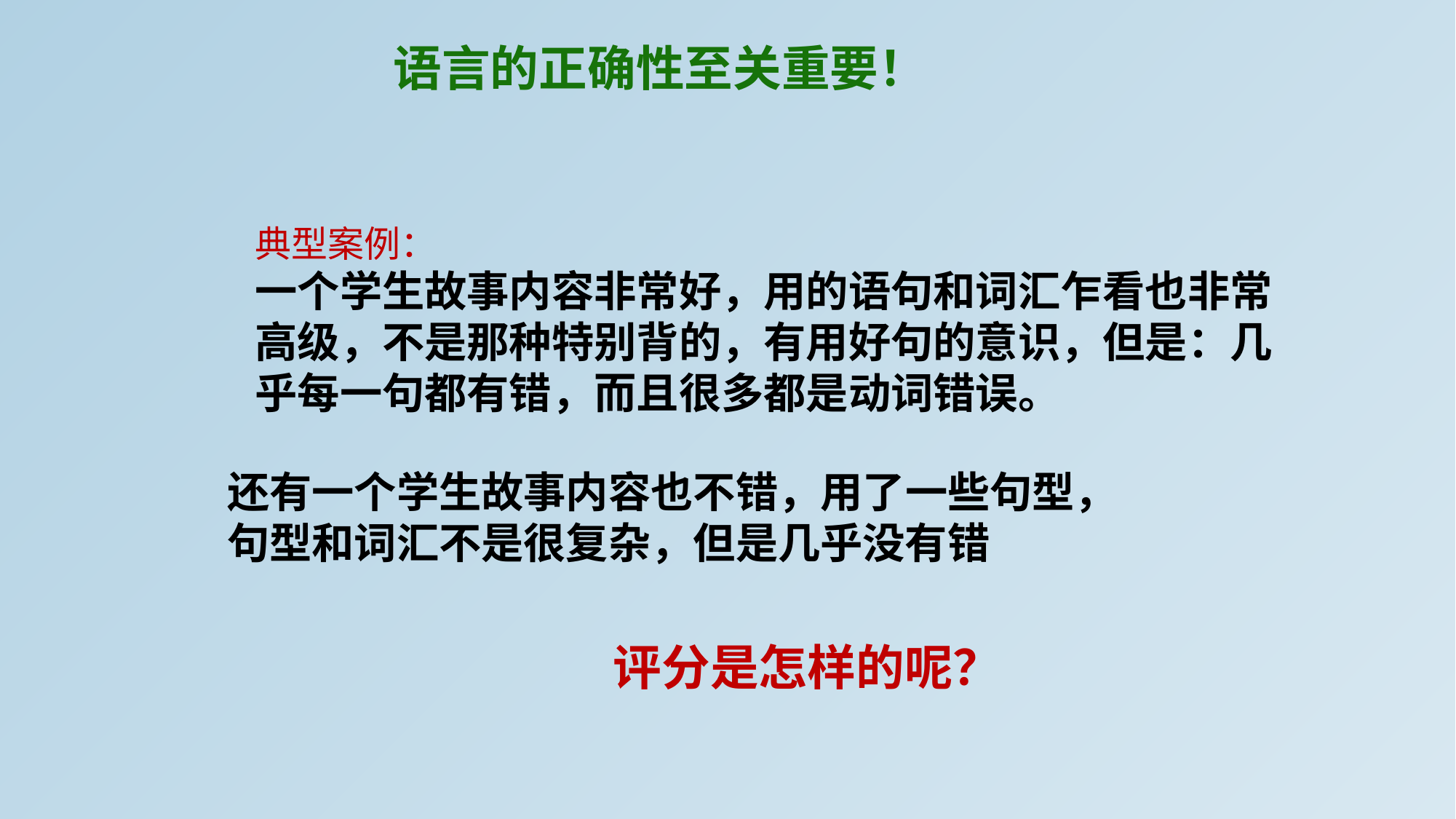

语言的正确性至关重要！
典型案例：
一个学生故事内容非常好，用的语句和词汇乍看也非常高级，不是那种特别背的，有用好句的意识，但是：几乎每一句都有错，而且很多都是动词错误。
还有一个学生故事内容也不错，用了一些句型，句型和词汇不是很复杂，但是几乎没有错
评分是怎样的呢？